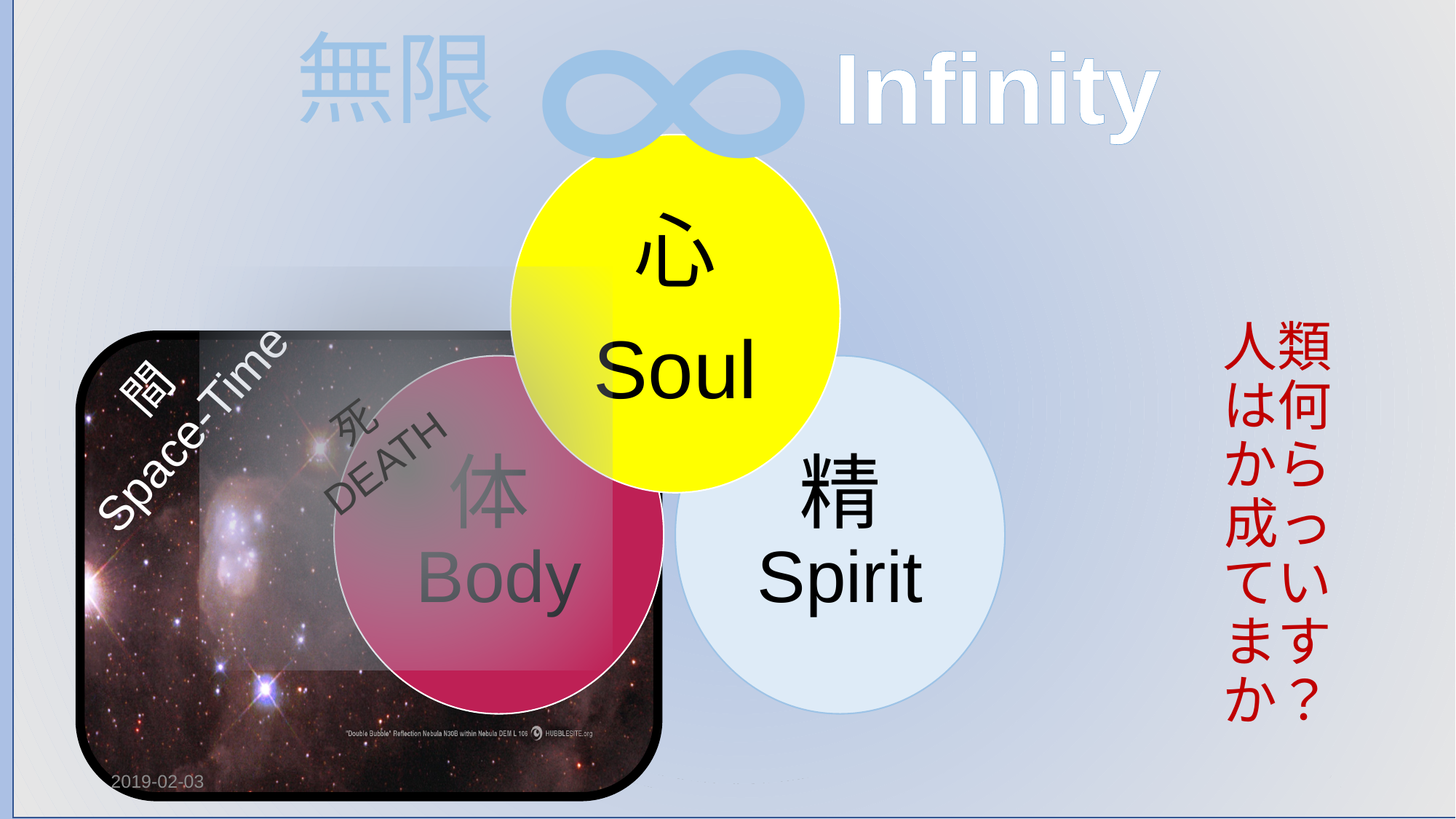

∞
S
無限
Infinity
人類は何から成っていますか？
心
Soul

間
Space-Time
体Body
精 Spirit
死
DEATH
2019-02-03
Healing with Jesus draft 3
11